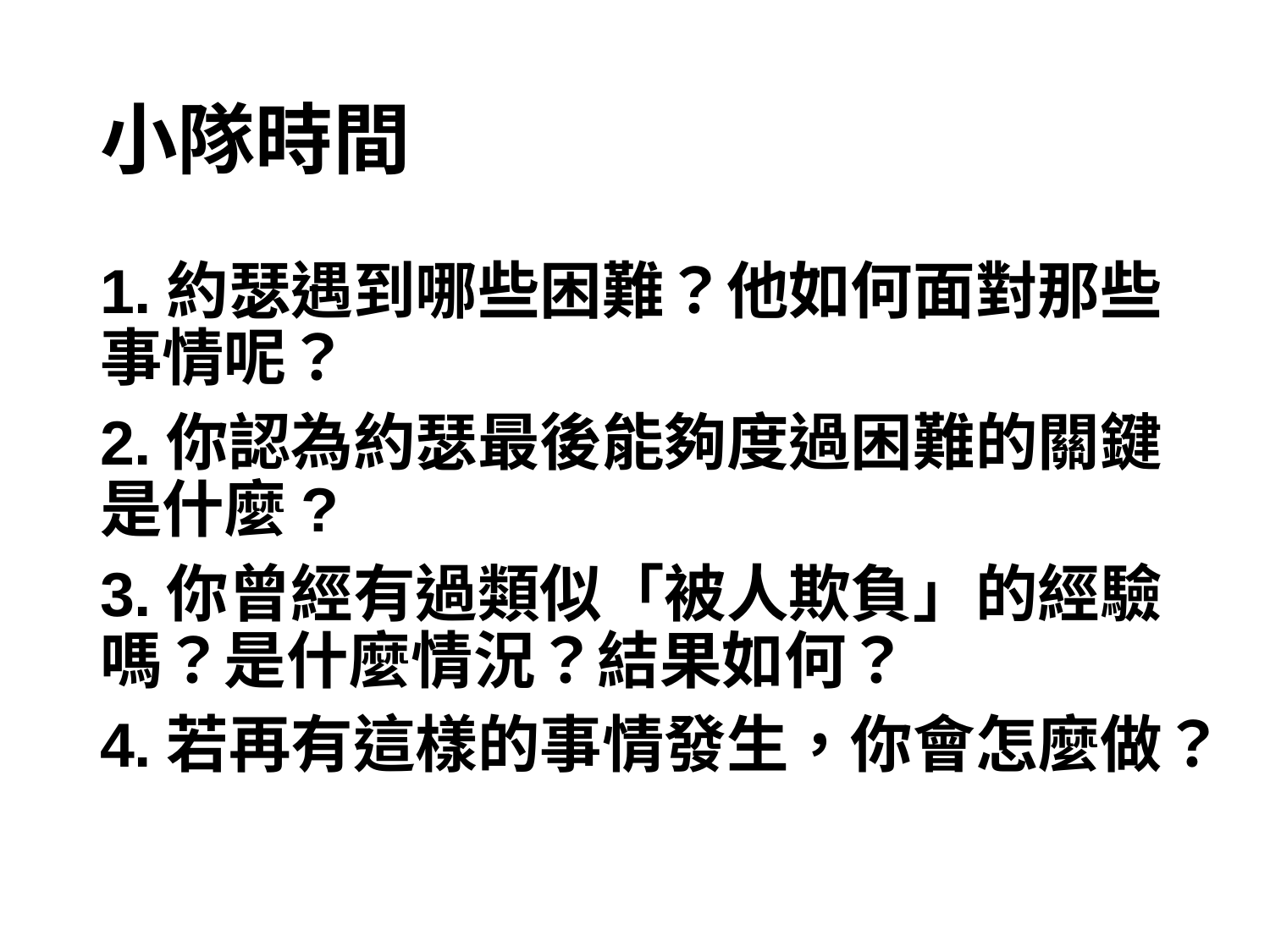

# 小隊時間
1.約瑟遇到哪些困難？他如何面對那些事情呢？
2.你認為約瑟最後能夠度過困難的關鍵是什麼?
3.你曾經有過類似「被人欺負」的經驗嗎？是什麼情況？結果如何？
4.若再有這樣的事情發生，你會怎麼做？